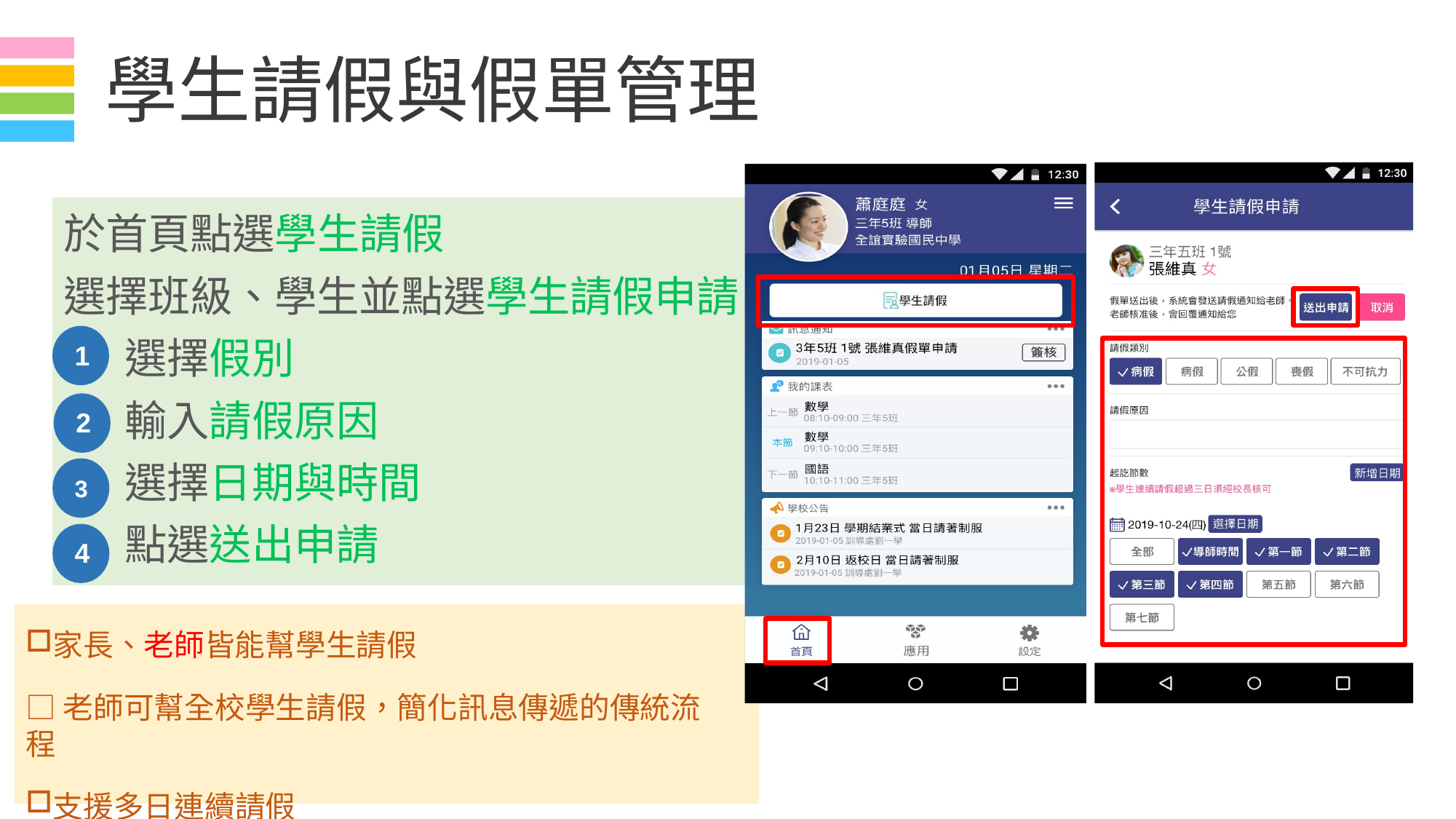

# 學生請假與假單管理

於首頁點選學生請假
選擇班級、學生並點選學生請假申請

選擇假別
輸入請假原因
3	選擇日期與時間 點選送出申請

1.
1
2.

2
3.

4.

4

家長、老師皆能幫學生請假
□老師可幫全校學生請假，簡化訊息傳遞的傳統流程
支援多日連續請假